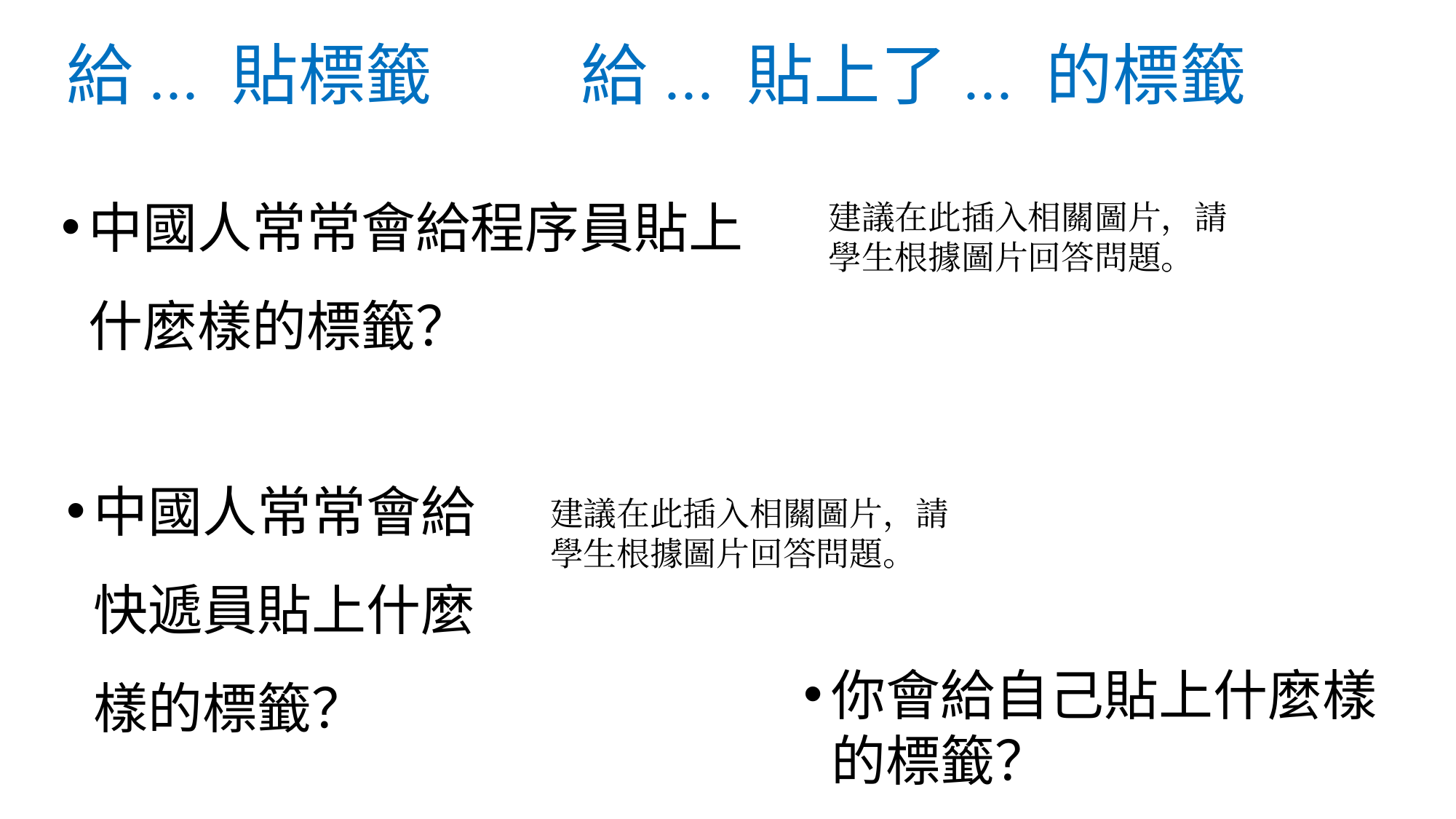

# 給... 貼標籤          給... 貼上了... 的標籤
中國人常常會給程序員貼上什麼樣的標籤？
建議在此插入相關圖片，請學生根據圖片回答問題。
中國人常常會給快遞員貼上什麼樣的標籤？
建議在此插入相關圖片，請學生根據圖片回答問題。
你會給自己貼上什麼樣的標籤？